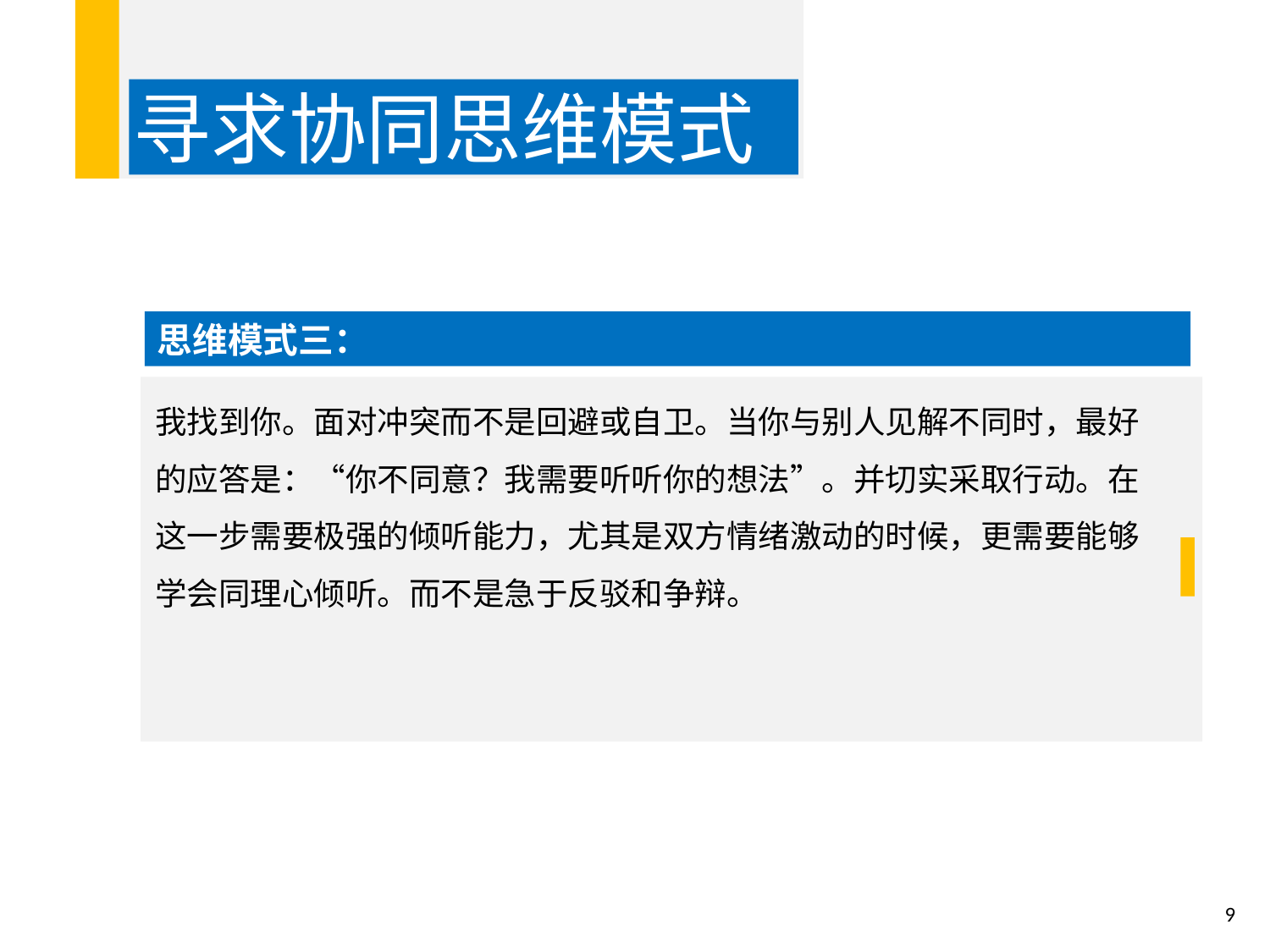

寻求协同思维模式

思维模式三：

我找到你。面对冲突而不是回避或自卫。当你与别人见解不同时，最好的应答是：“你不同意？我需要听听你的想法”。并切实采取行动。在这一步需要极强的倾听能力，尤其是双方情绪激动的时候，更需要能够学会同理心倾听。而不是急于反驳和争辩。